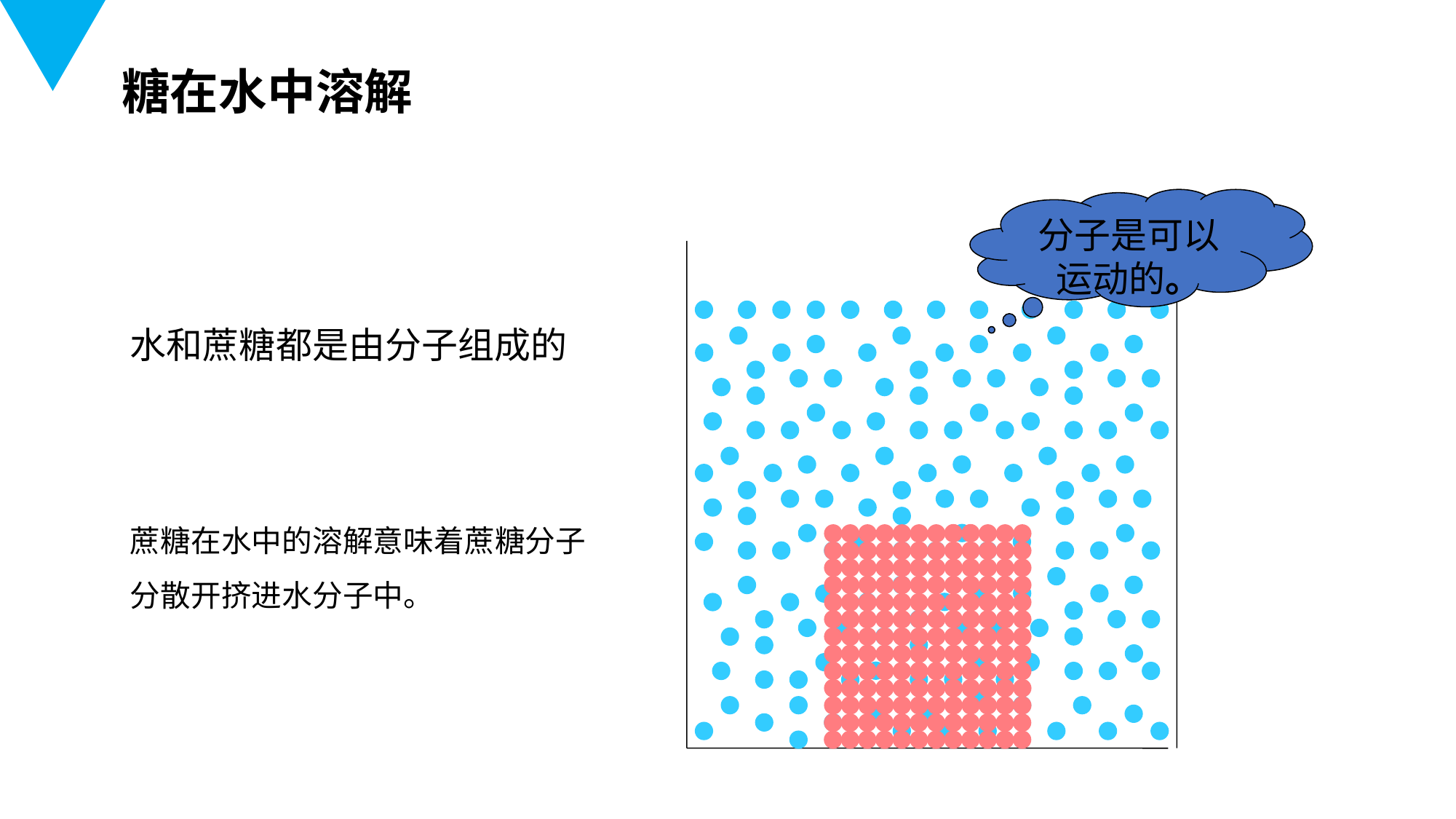

糖在水中溶解
分子是可以运动的。

水和蔗糖都是由分子组成的

蔗糖在水中的溶解意味着蔗糖分子分散开挤进水分子中。